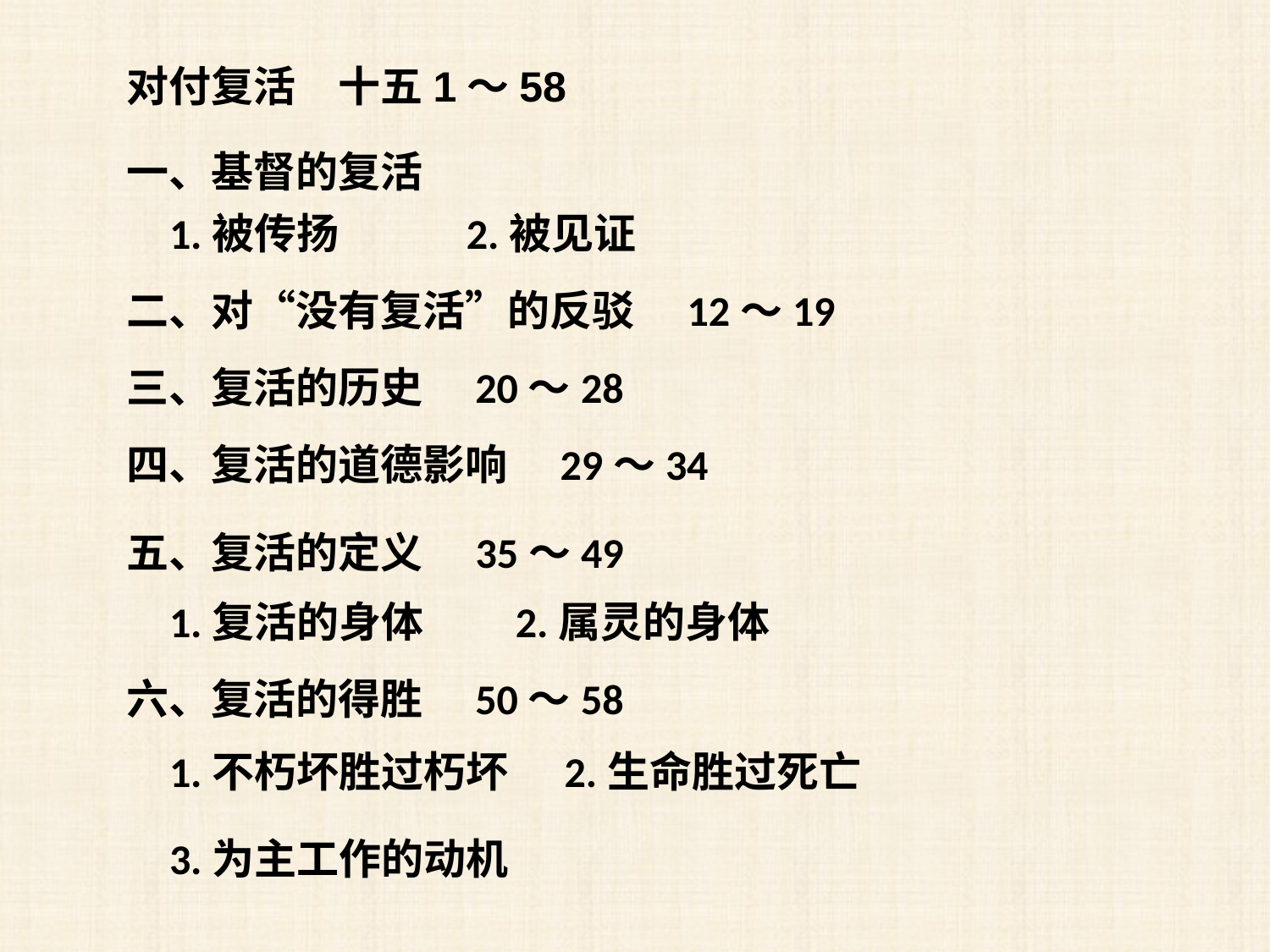

对付复活　十五1～58
一、基督的复活
1.被传扬
2.被见证
二、对“没有复活”的反驳　12～19
三、复活的历史　20～28
四、复活的道德影响　29～34
五、复活的定义　35～49
1.复活的身体
2.属灵的身体
六、复活的得胜　50～58
1.不朽坏胜过朽坏
2.生命胜过死亡
3.为主工作的动机